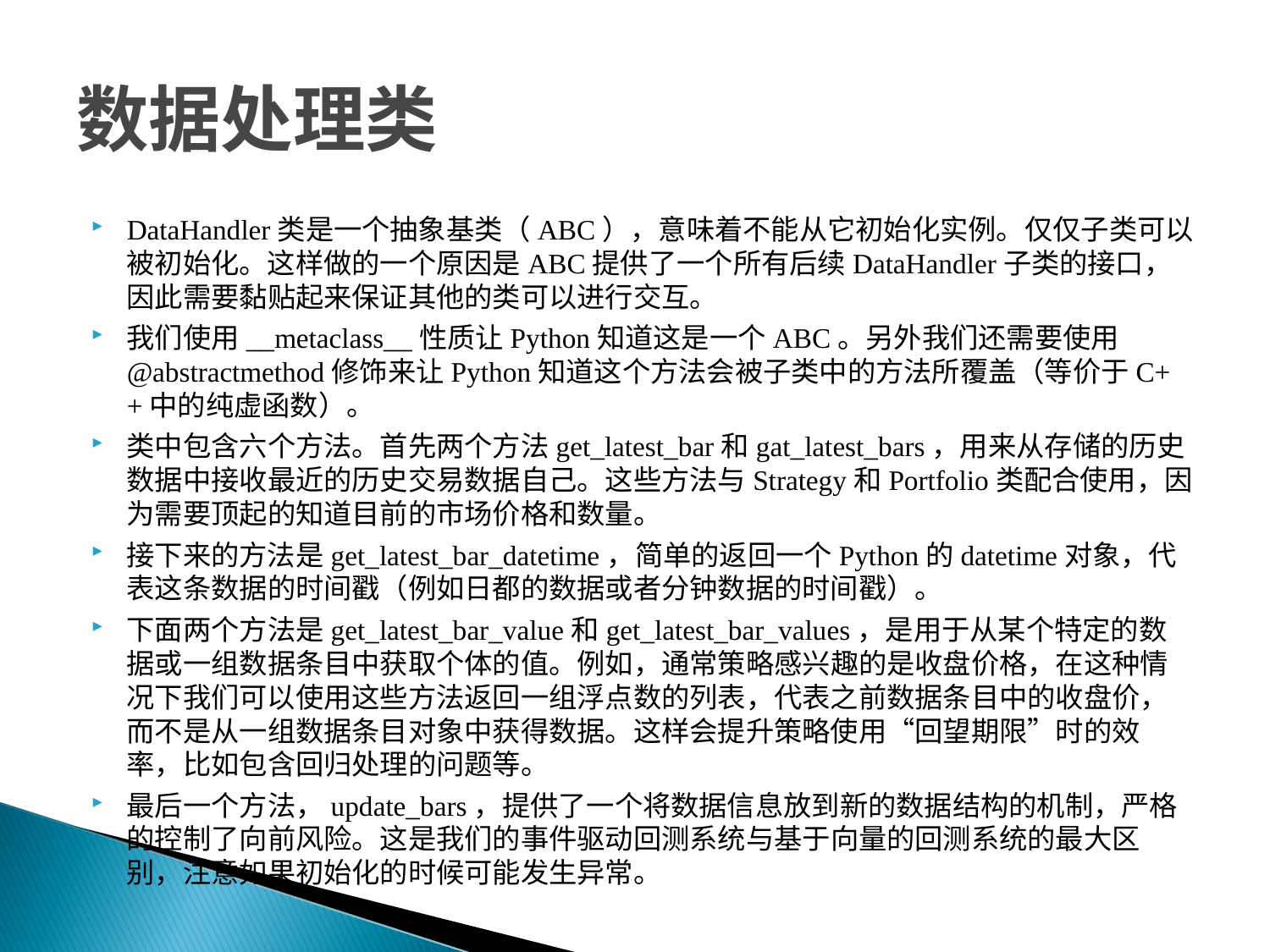

# 数据处理类
DataHandler类是一个抽象基类（ABC），意味着不能从它初始化实例。仅仅子类可以被初始化。这样做的一个原因是ABC提供了一个所有后续DataHandler子类的接口，因此需要黏贴起来保证其他的类可以进行交互。
我们使用__metaclass__性质让Python知道这是一个ABC。另外我们还需要使用@abstractmethod修饰来让Python知道这个方法会被子类中的方法所覆盖（等价于C++中的纯虚函数）。
类中包含六个方法。首先两个方法get_latest_bar和gat_latest_bars，用来从存储的历史数据中接收最近的历史交易数据自己。这些方法与Strategy和Portfolio类配合使用，因为需要顶起的知道目前的市场价格和数量。
接下来的方法是get_latest_bar_datetime，简单的返回一个Python的datetime对象，代表这条数据的时间戳（例如日都的数据或者分钟数据的时间戳）。
下面两个方法是get_latest_bar_value和get_latest_bar_values，是用于从某个特定的数据或一组数据条目中获取个体的值。例如，通常策略感兴趣的是收盘价格，在这种情况下我们可以使用这些方法返回一组浮点数的列表，代表之前数据条目中的收盘价，而不是从一组数据条目对象中获得数据。这样会提升策略使用“回望期限”时的效率，比如包含回归处理的问题等。
最后一个方法，update_bars，提供了一个将数据信息放到新的数据结构的机制，严格的控制了向前风险。这是我们的事件驱动回测系统与基于向量的回测系统的最大区别，注意如果初始化的时候可能发生异常。